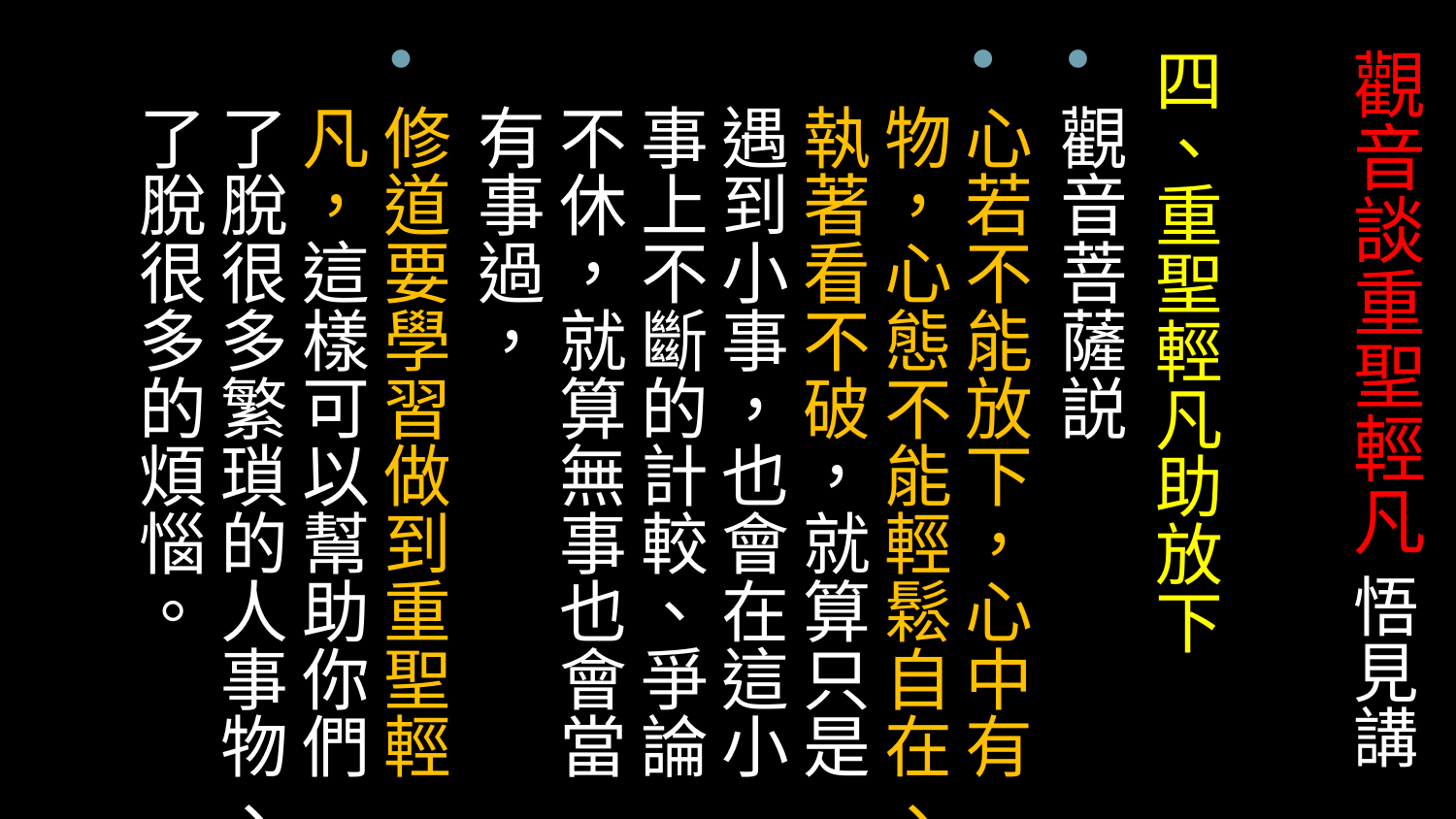

# 觀音談重聖輕凡 悟見講
四、重聖輕凡助放下
觀音菩薩説
心若不能放下，心中有物，心態不能輕鬆自在、執著看不破，就算只是遇到小事，也會在這小事上不斷的計較、爭論不休，就算無事也會當有事過，
修道要學習做到重聖輕凡，這樣可以幫助你們了脫很多繁瑣的人事物、了脫很多的煩惱。